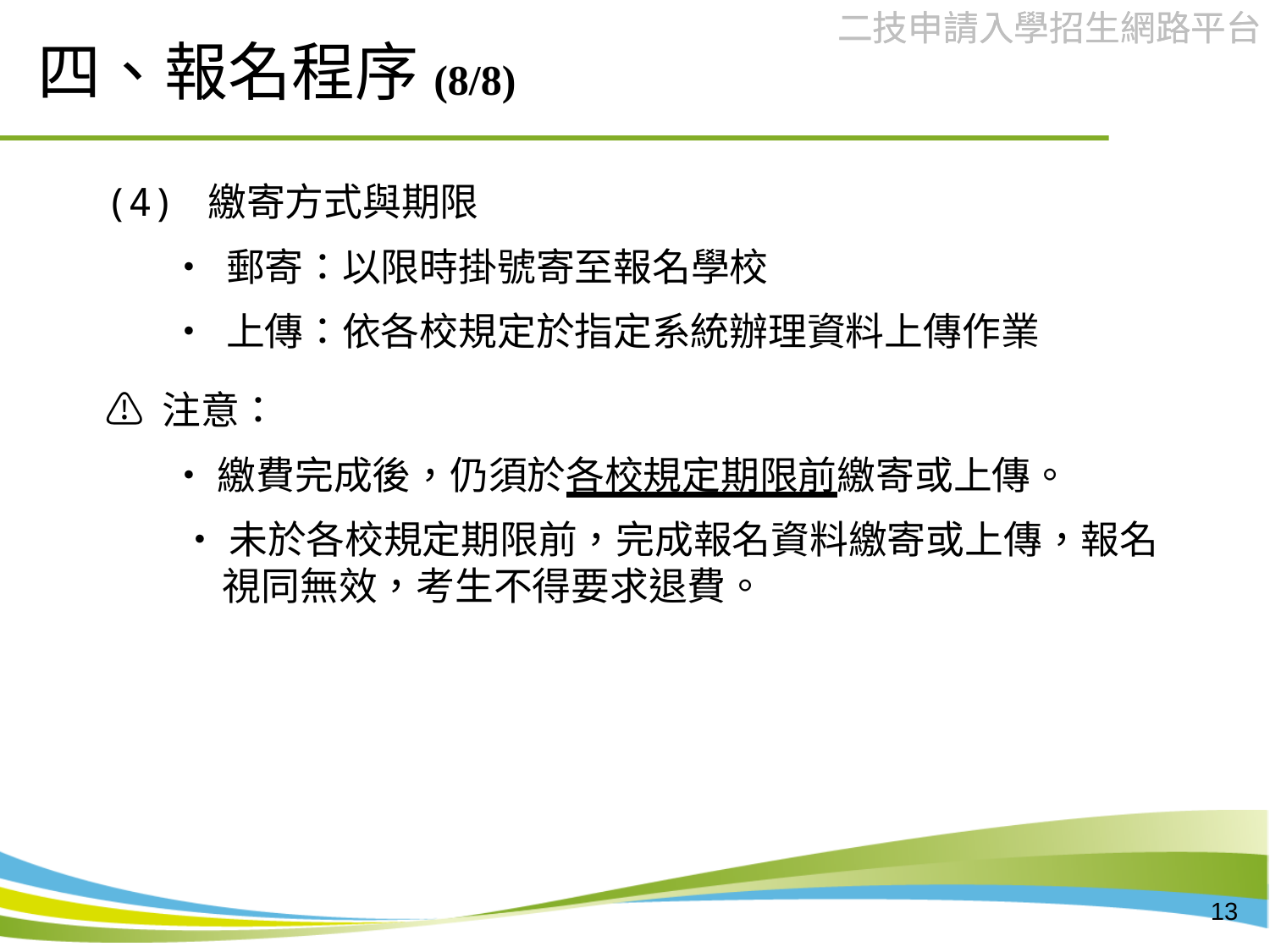

# 四、報名程序(8/8)
(4) 繳寄方式與期限
 • 郵寄：以限時掛號寄至報名學校
 • 上傳：依各校規定於指定系統辦理資料上傳作業
⚠️ 注意：
 •繳費完成後，仍須於各校規定期限前繳寄或上傳。
•未於各校規定期限前，完成報名資料繳寄或上傳，報名視同無效，考生不得要求退費。

13